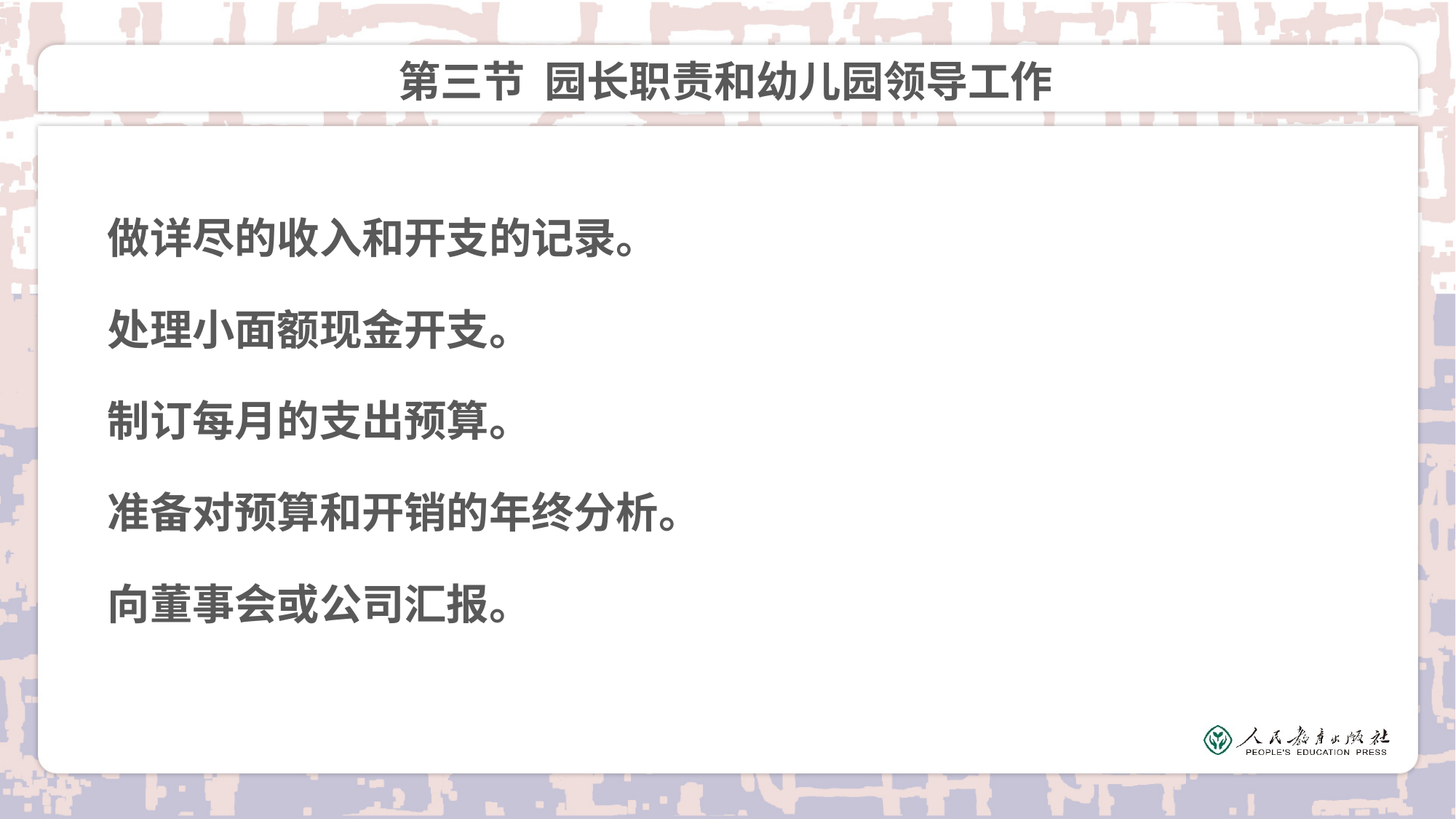

# 第三节  园长职责和幼儿园领导工作
做详尽的收入和开支的记录。
处理小面额现金开支。
制订每月的支出预算。
准备对预算和开销的年终分析。
向董事会或公司汇报。